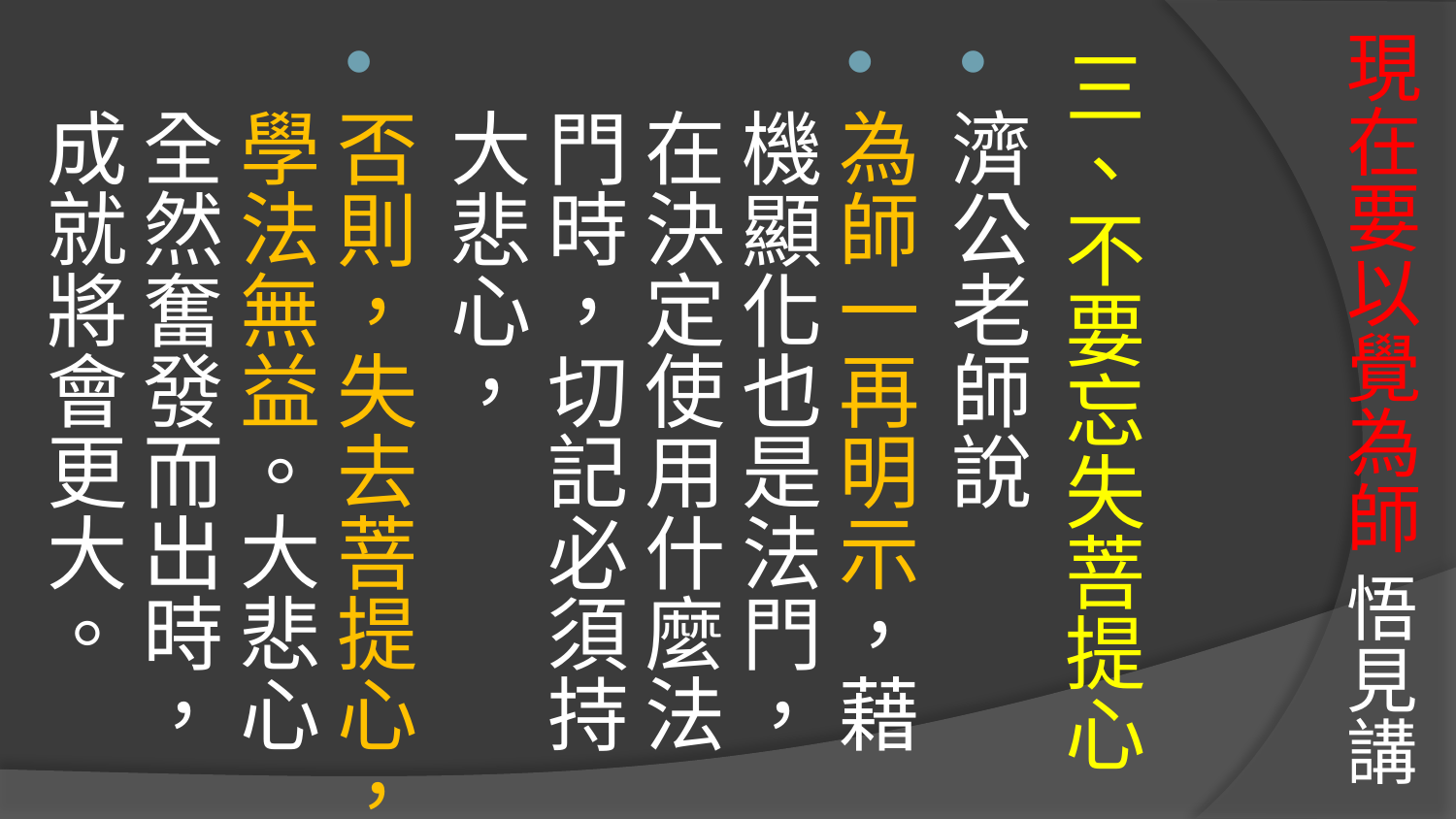

# 現在要以覺為師 悟見講
三、不要忘失菩提心
濟公老師說
為師一再明示，藉機顯化也是法門，在決定使用什麼法門時，切記必須持大悲心，
否則，失去菩提心，學法無益。大悲心全然奮發而出時，成就將會更大。